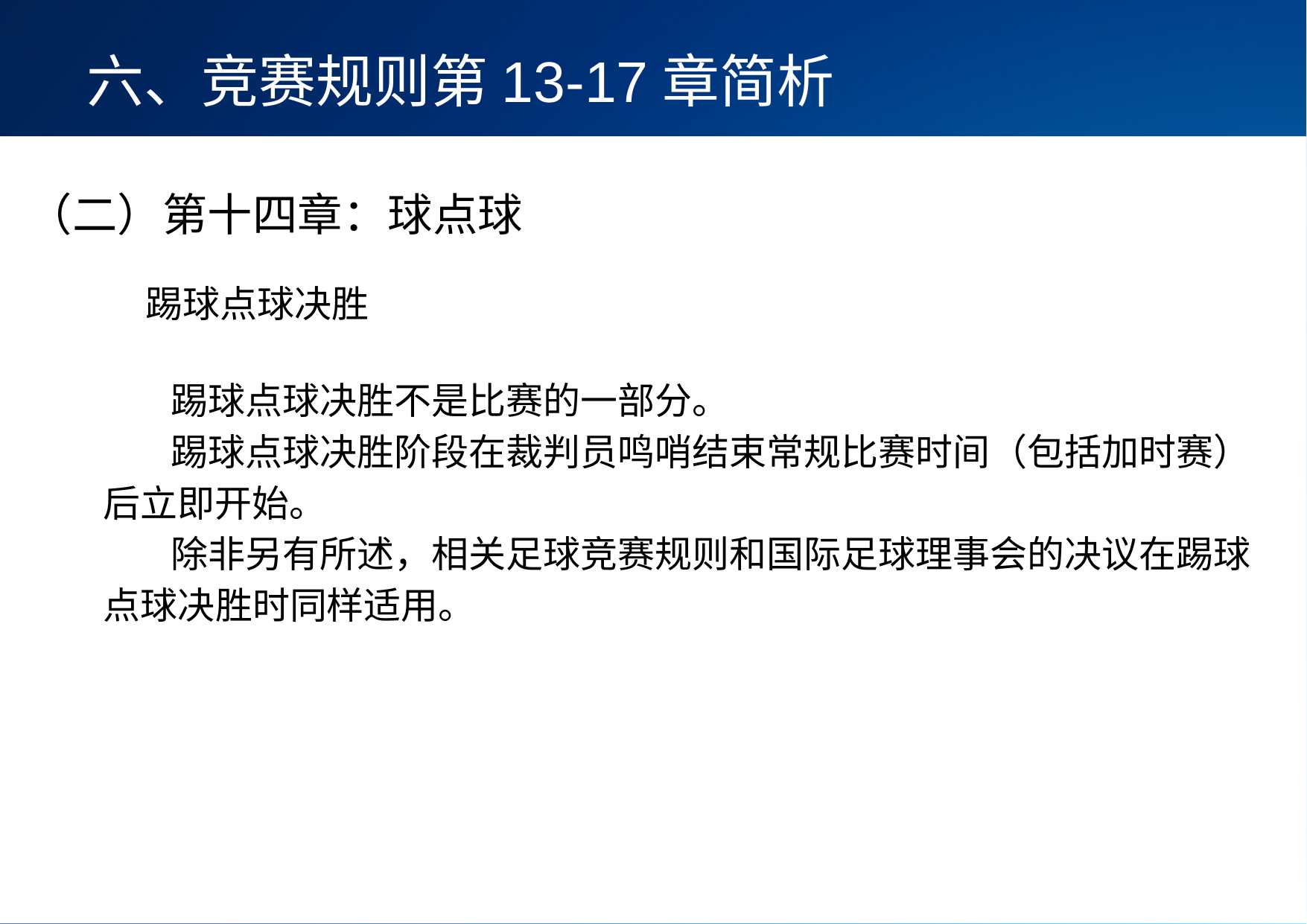

六、竞赛规则第13-17章简析

（二）第十四章：球点球
踢球点球决胜
       踢球点球决胜不是比赛的一部分。
       踢球点球决胜阶段在裁判员鸣哨结束常规比赛时间（包括加时赛）后立即开始。
       除非另有所述，相关足球竞赛规则和国际足球理事会的决议在踢球点球决胜时同样适用。